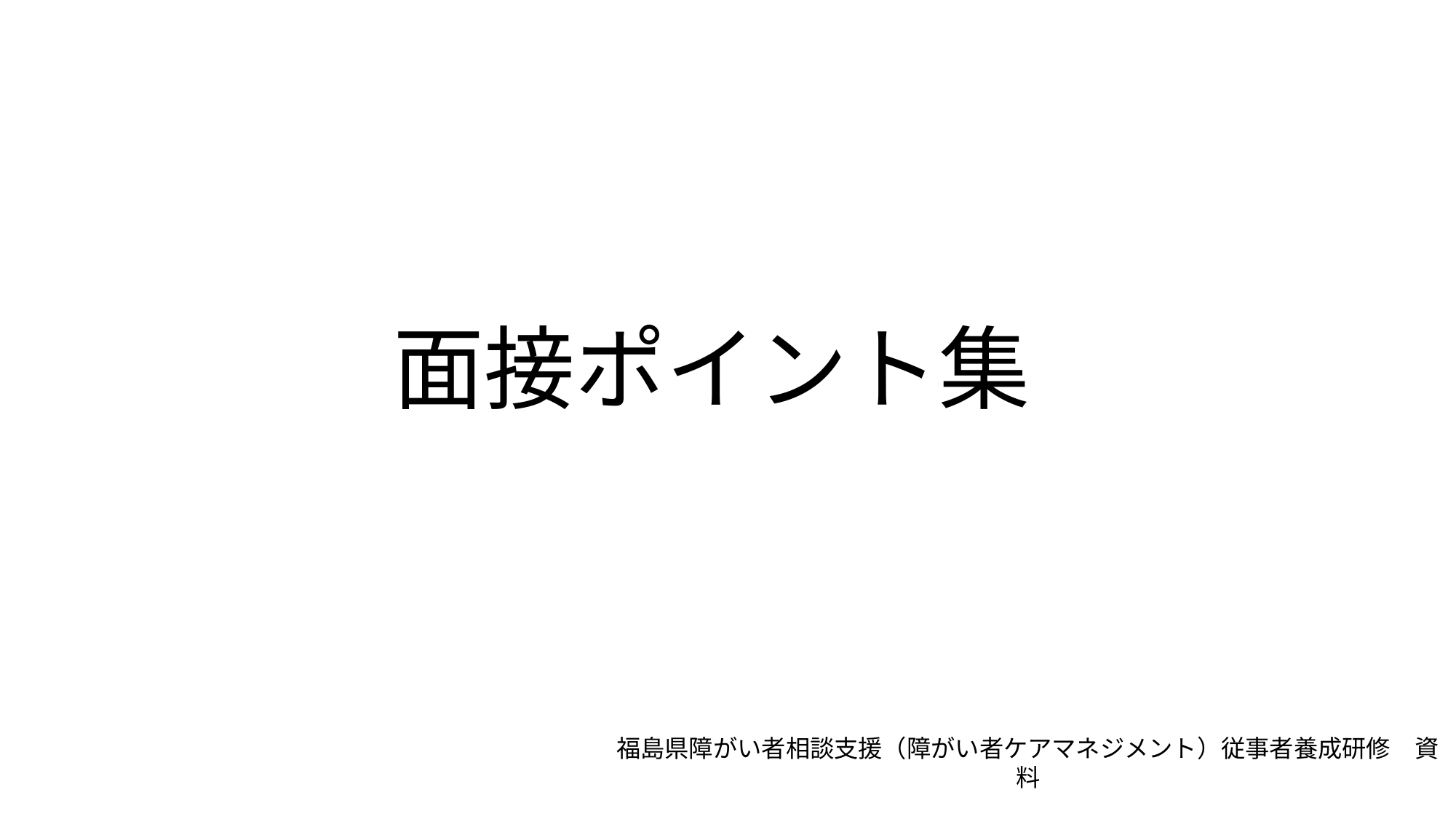

# 面接ポイント集
福島県障がい者相談支援（障がい者ケアマネジメント）従事者養成研修　資料